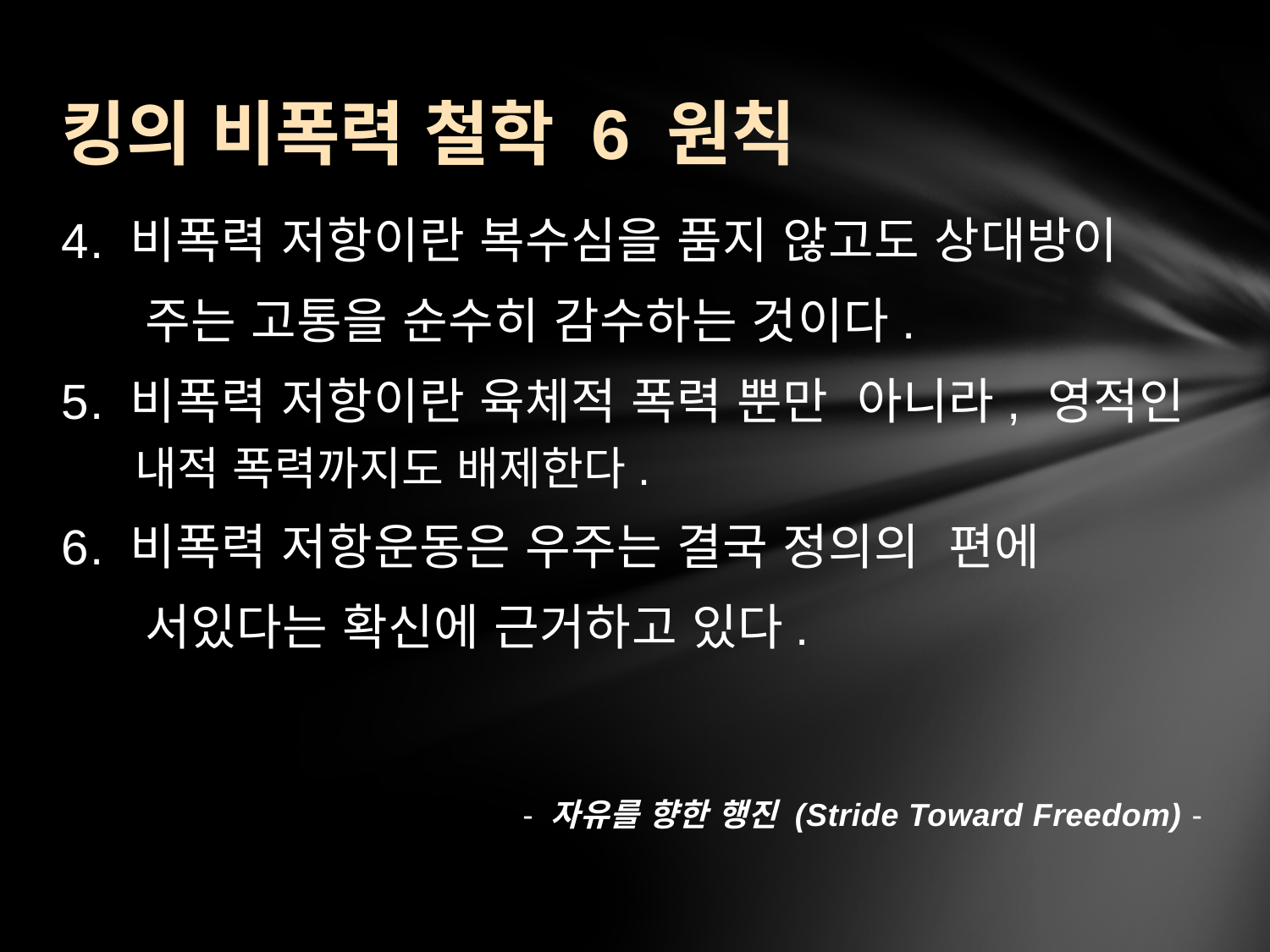

# 킹의 비폭력 철학 6 원칙
4. 비폭력 저항이란 복수심을 품지 않고도 상대방이
     주는 고통을 순수히 감수하는 것이다.
5. 비폭력 저항이란 육체적 폭력 뿐만  아니라, 영적인
   내적 폭력까지도 배제한다.
6. 비폭력 저항운동은 우주는 결국 정의의  편에
     서있다는 확신에 근거하고 있다.

- 자유를 향한 행진 (Stride Toward Freedom) -